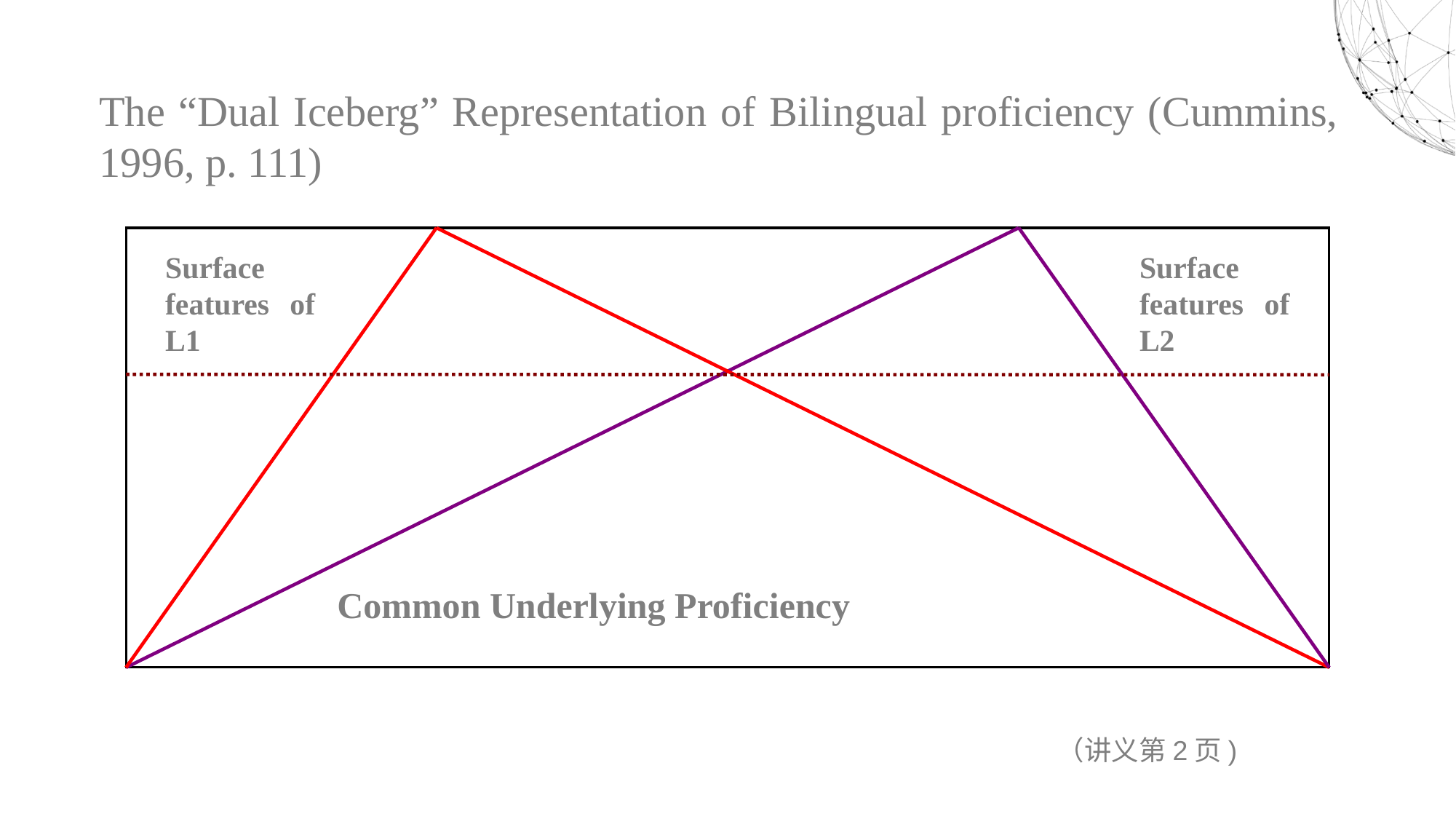

The “Dual Iceberg” Representation of Bilingual proficiency (Cummins, 1996, p. 111)

Surface features of L1
Surface features of L2
Common Underlying Proficiency
（讲义第2页)